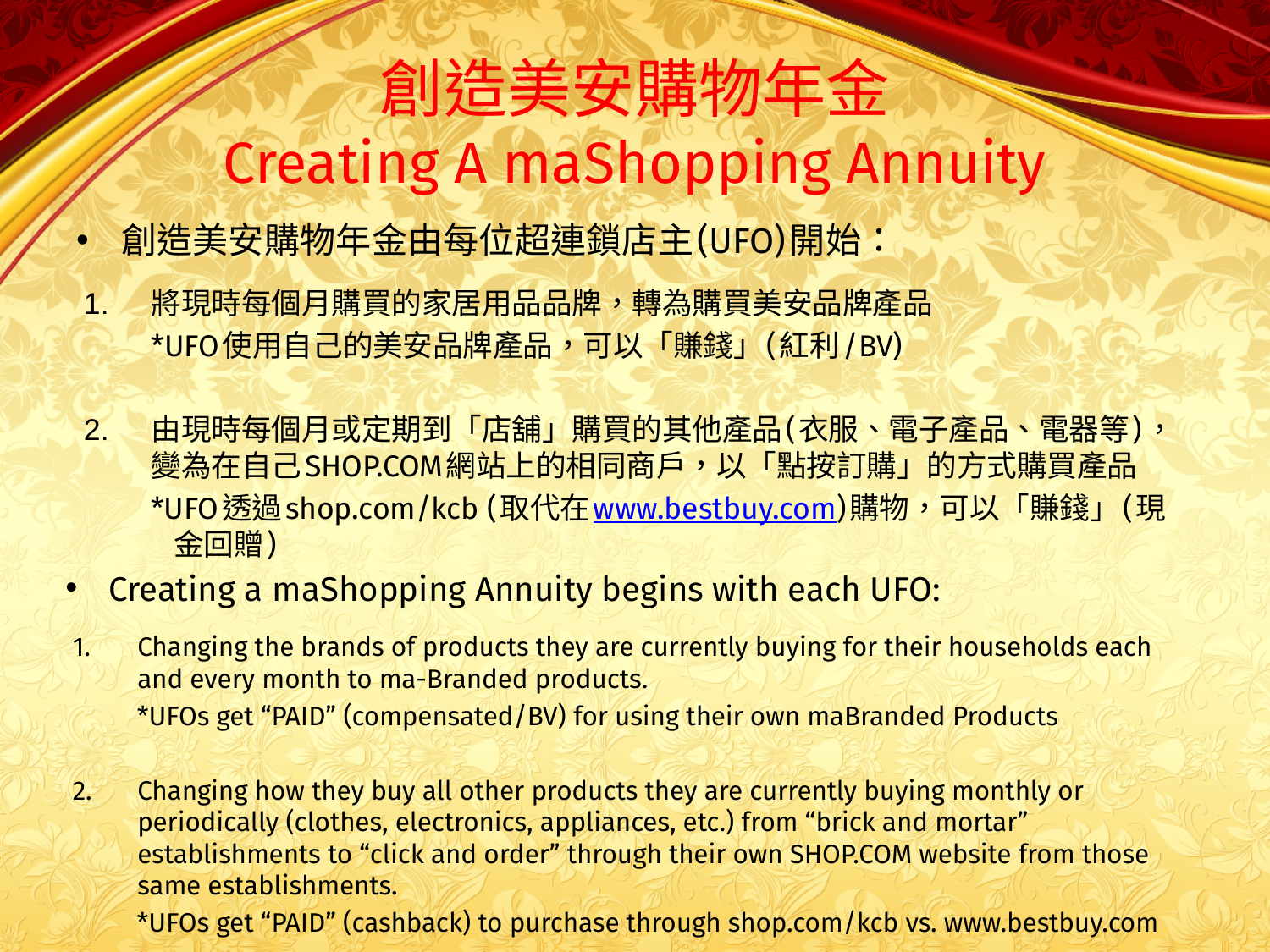

# 創造美安購物年金 Creating A maShopping Annuity
創造美安購物年金由每位超連鎖店主(UFO)開始：

將現時每個月購買的家居用品品牌，轉為購買美安品牌產品
	*UFO使用自己的美安品牌產品，可以「賺錢」(紅利/BV)

由現時每個月或定期到「店舖」購買的其他產品(衣服、電子產品、電器等)，變為在自己SHOP.COM網站上的相同商戶，以「點按訂購」的方式購買產品
*UFO透過shop.com/kcb (取代在www.bestbuy.com)購物，可以「賺錢」(現金回贈)
Creating a maShopping Annuity begins with each UFO:

Changing the brands of products they are currently buying for their households each and every month to ma-Branded products.
*UFOs get “PAID” (compensated/BV) for using their own maBranded Products

Changing how they buy all other products they are currently buying monthly or periodically (clothes, electronics, appliances, etc.) from “brick and mortar” establishments to “click and order” through their own SHOP.COM website from those same establishments.
*UFOs get “PAID” (cashback) to purchase through shop.com/kcb vs. www.bestbuy.com